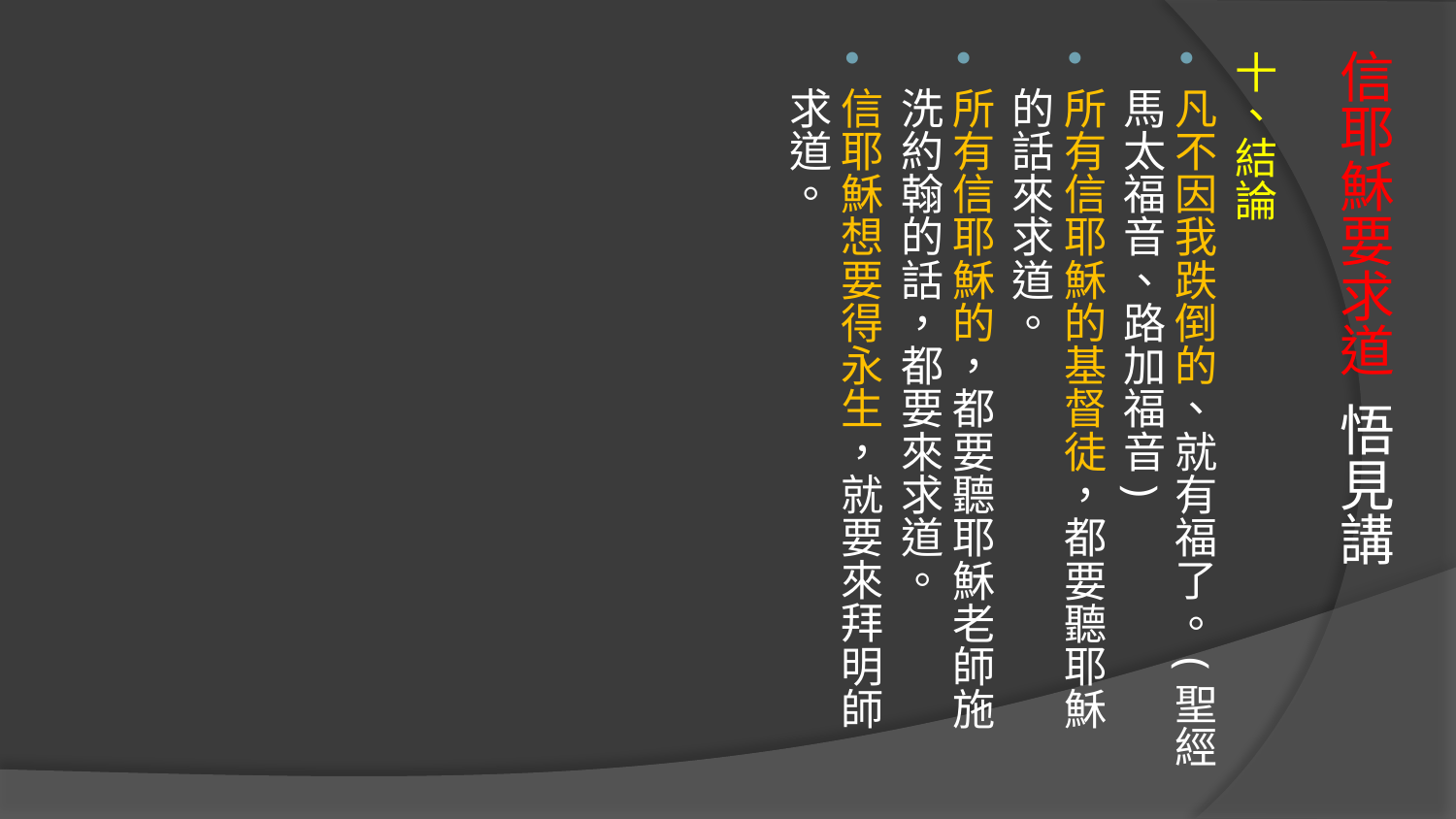

十、結論
凡不因我跌倒的、就有福了。(聖經馬太福音、路加福音)
所有信耶穌的基督徒，都要聽耶穌的話來求道。
所有信耶穌的，都要聽耶穌老師施洗約翰的話，都要來求道。
信耶穌想要得永生，就要來拜明師求道。

# 信耶穌要求道  悟見講